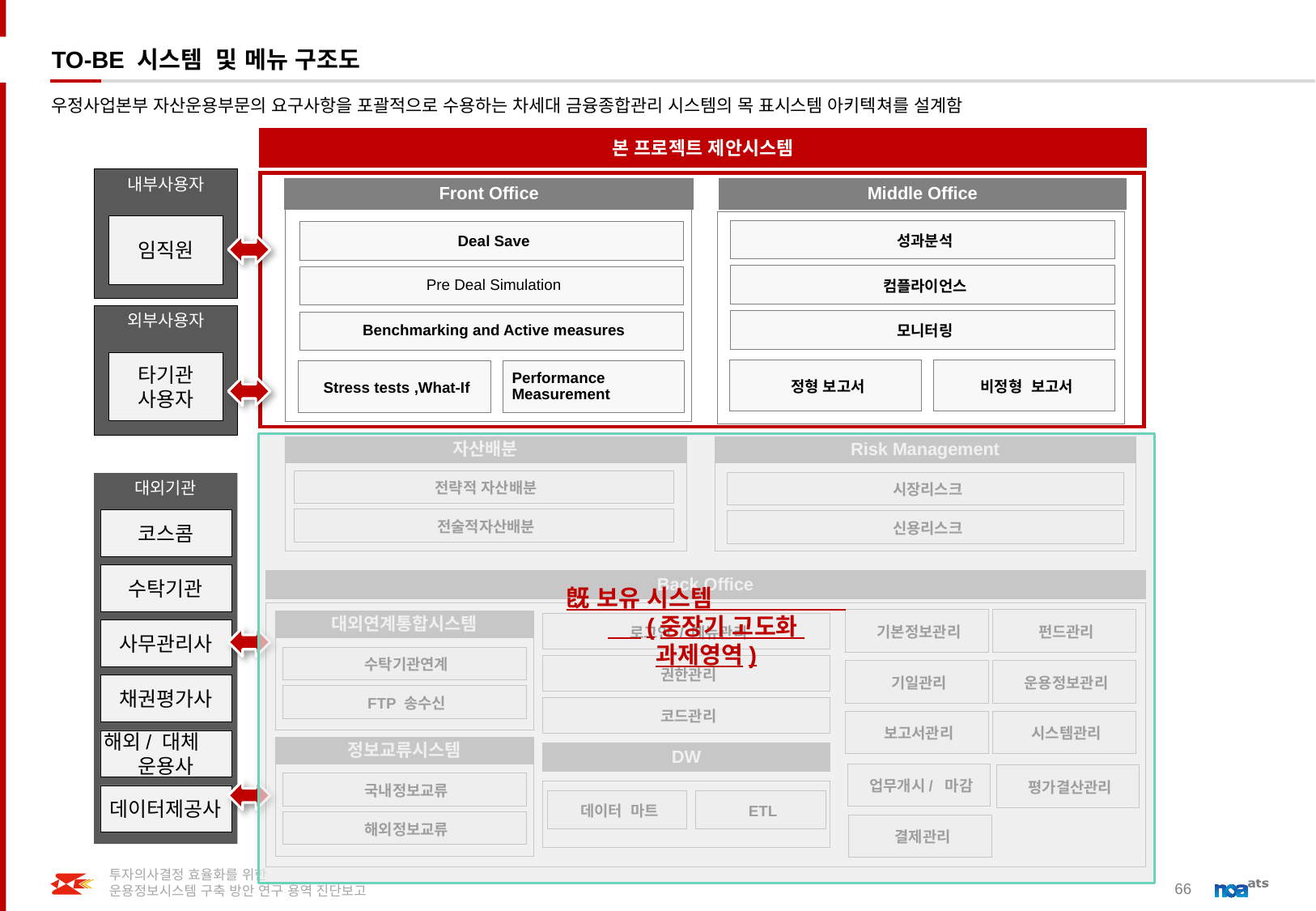

# TO-BE 시스템  및 메뉴 구조도
우정사업본부 자산운용부문의 요구사항을 포괄적으로 수용하는 차세대 금융종합관리 시스템의 목 표시스템 아키텍쳐를 설계함
본 프로젝트 제안시스템
내부사용자

Front Office

Deal Save
Pre Deal Simulation
Benchmarking and Active measures
Stress tests ,What-If
Performance Measurement
Middle Office

성과분석
컴플라이언스
모니터링
정형 보고서
비정형  보고서
임직원

외부사용자
타기관
사용자

자산배분
Risk Management

전략적 자산배분
전술적자산배분
시장리스크
신용리스크
대외기관
코스콤
수탁기관
Back Office
旣 보유 시스템                          (중장기 고도화  과제영역)

기본정보관리
펀드관리
기일관리
운용정보관리
보고서관리
시스템관리
업무개시/  마감
평가결산관리
결제관리
대외연계통합시스템

수탁기관연계
FTP 송수신
로그인 / 메뉴관리
권한관리
코드관리
사무관리사

채권평가사
해외/ 대체      운용사
정보교류시스템

국내정보교류
해외정보교류
DW

데이터  마트
ETL

데이터제공사